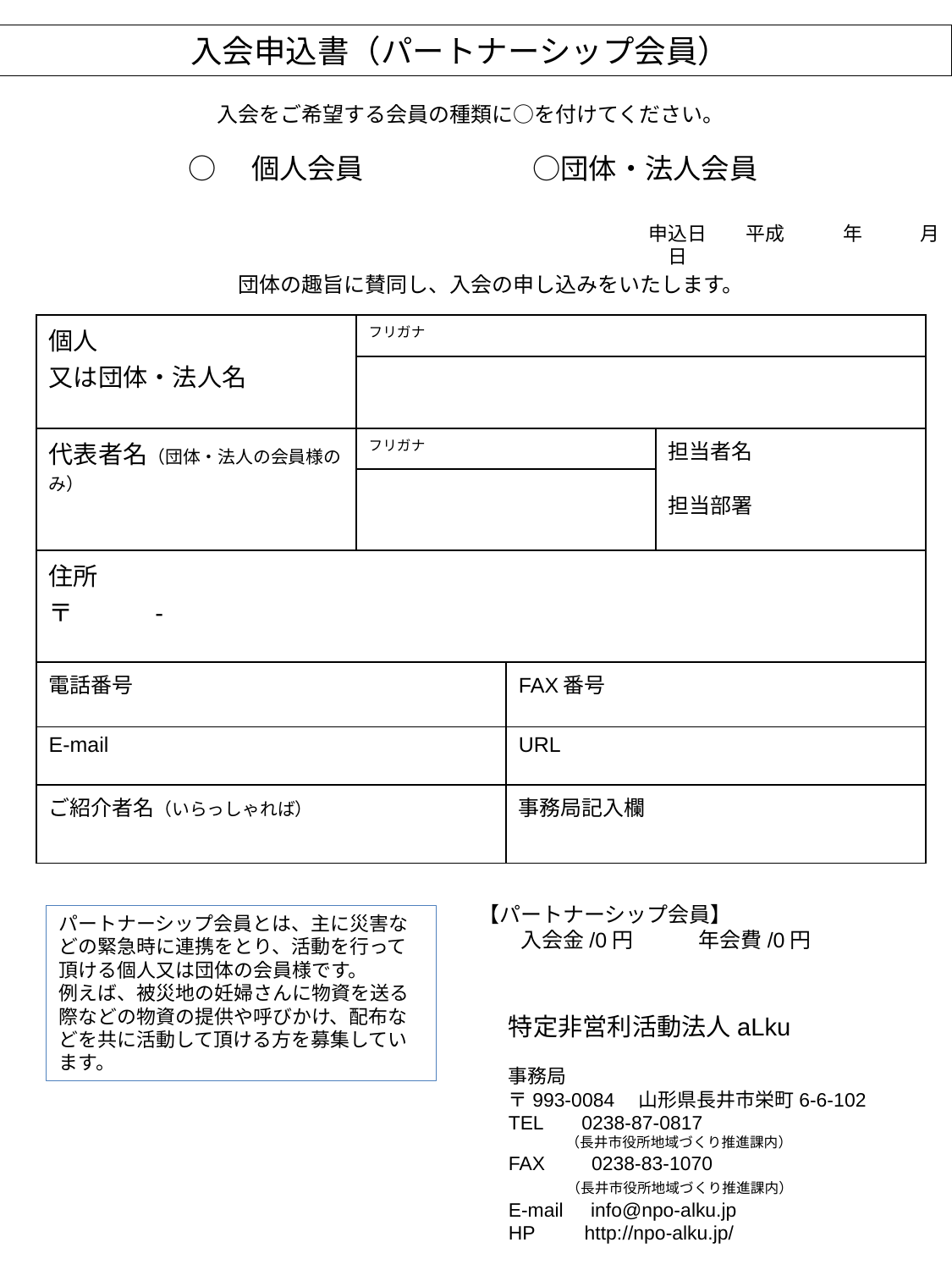

入会申込書（パートナーシップ会員）
入会をご希望する会員の種類に○を付けてください。
○　個人会員　　　　　　○団体・法人会員
申込日　　平成　　　年　　　月　　　日
団体の趣旨に賛同し、入会の申し込みをいたします。
| 個人 又は団体・法人名 | フリガナ |  |  |
| --- | --- | --- | --- |
|  |  |  |  |
| 代表者名（団体・法人の会員様のみ） | フリガナ |  | 担当者名 担当部署 |
|  |  |  |  |
| 住所 〒　　　- |  |  |  |
| 電話番号 |  | FAX番号 |  |
| E-mail |  | URL |  |
| ご紹介者名（いらっしゃれば） |  | 事務局記入欄 |  |
【パートナーシップ会員】
        入会金/0円 　　    年会費/0円

パートナーシップ会員とは、主に災害などの緊急時に連携をとり、活動を行って頂ける個人又は団体の会員様です。
例えば、被災地の妊婦さんに物資を送る際などの物資の提供や呼びかけ、配布などを共に活動して頂ける方を募集しています。
特定非営利活動法人aLku

事務局
〒993-0084　山形県長井市栄町6-6-102
TEL       0238-87-0817
                 （長井市役所地域づくり推進課内）
FAX　    0238-83-1070
            （長井市役所地域づくり推進課内）
E-mail     info@npo-alku.jp
HP         http://npo-alku.jp/